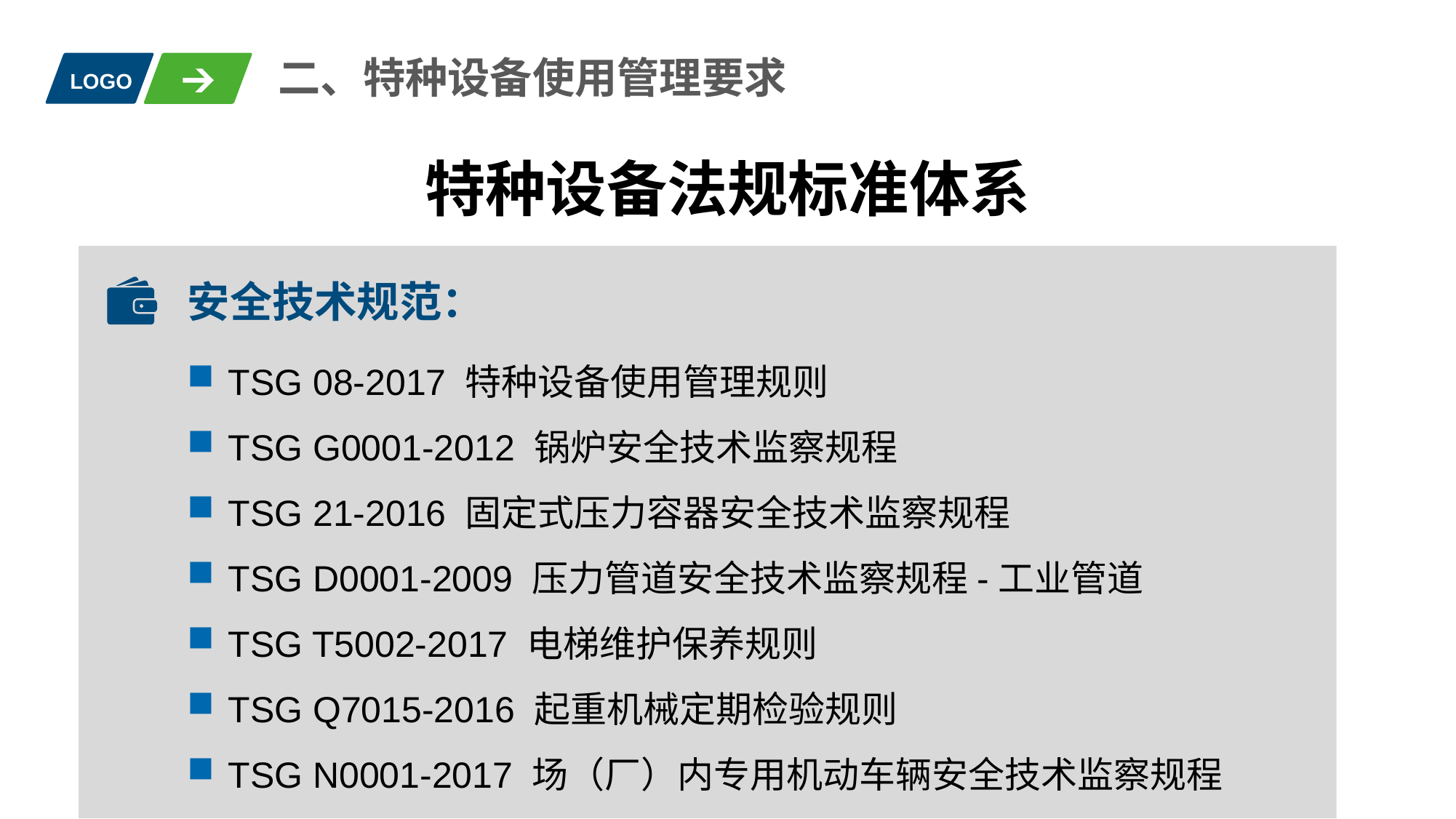

二、特种设备使用管理要求

LOGO

特种设备法规标准体系

安全技术规范：

TSG 08-2017 特种设备使用管理规则
TSG G0001-2012 锅炉安全技术监察规程
TSG 21-2016 固定式压力容器安全技术监察规程
TSG D0001-2009 压力管道安全技术监察规程-工业管道
TSG T5002-2017 电梯维护保养规则
TSG Q7015-2016 起重机械定期检验规则
TSG N0001-2017 场（厂）内专用机动车辆安全技术监察规程